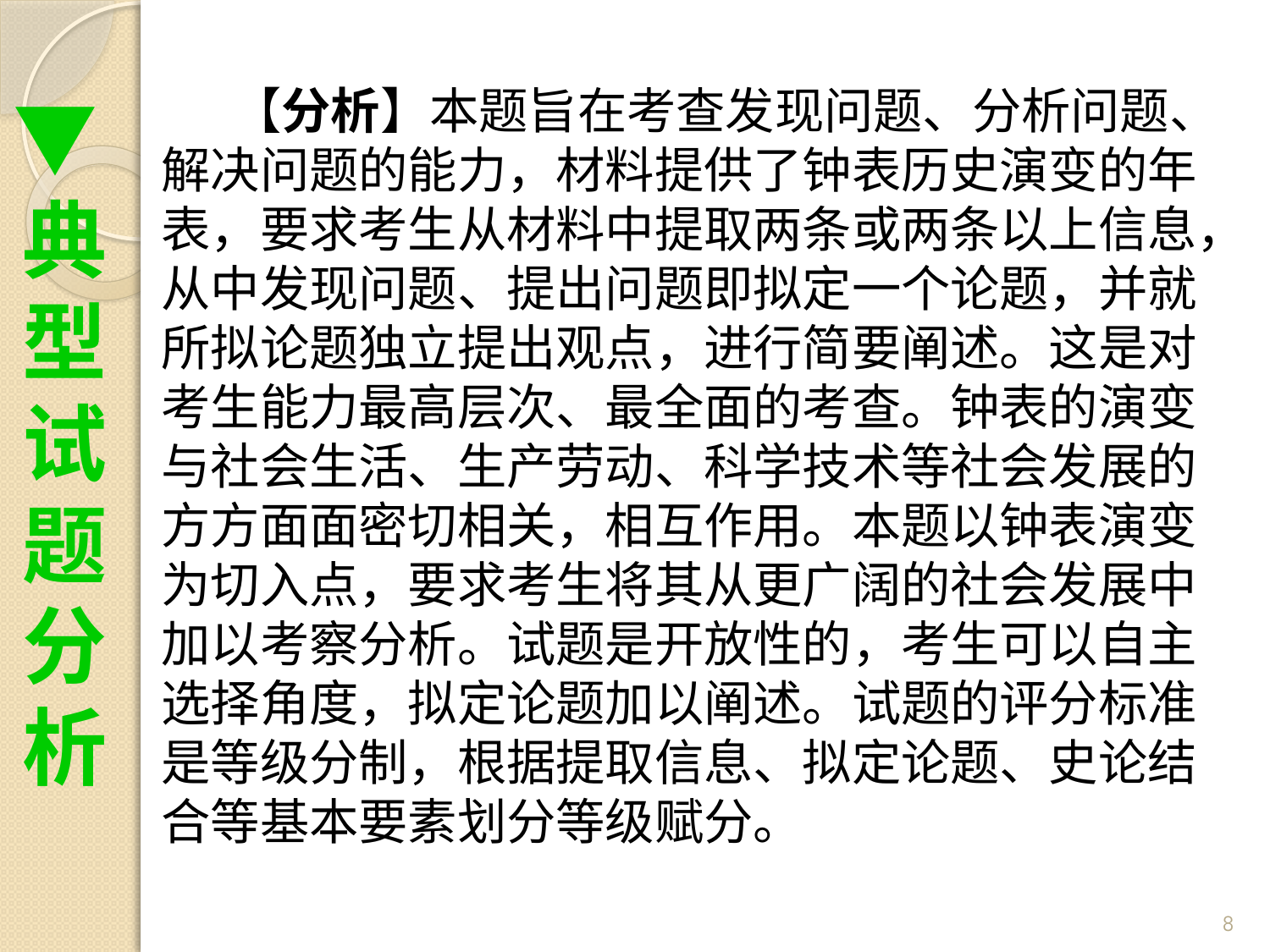

【分析】本题旨在考查发现问题、分析问题、解决问题的能力，材料提供了钟表历史演变的年表，要求考生从材料中提取两条或两条以上信息，从中发现问题、提出问题即拟定一个论题，并就所拟论题独立提出观点，进行简要阐述。这是对考生能力最高层次、最全面的考查。钟表的演变与社会生活、生产劳动、科学技术等社会发展的方方面面密切相关，相互作用。本题以钟表演变为切入点，要求考生将其从更广阔的社会发展中加以考察分析。试题是开放性的，考生可以自主选择角度，拟定论题加以阐述。试题的评分标准是等级分制，根据提取信息、拟定论题、史论结合等基本要素划分等级赋分。
▼典型试题分析
8